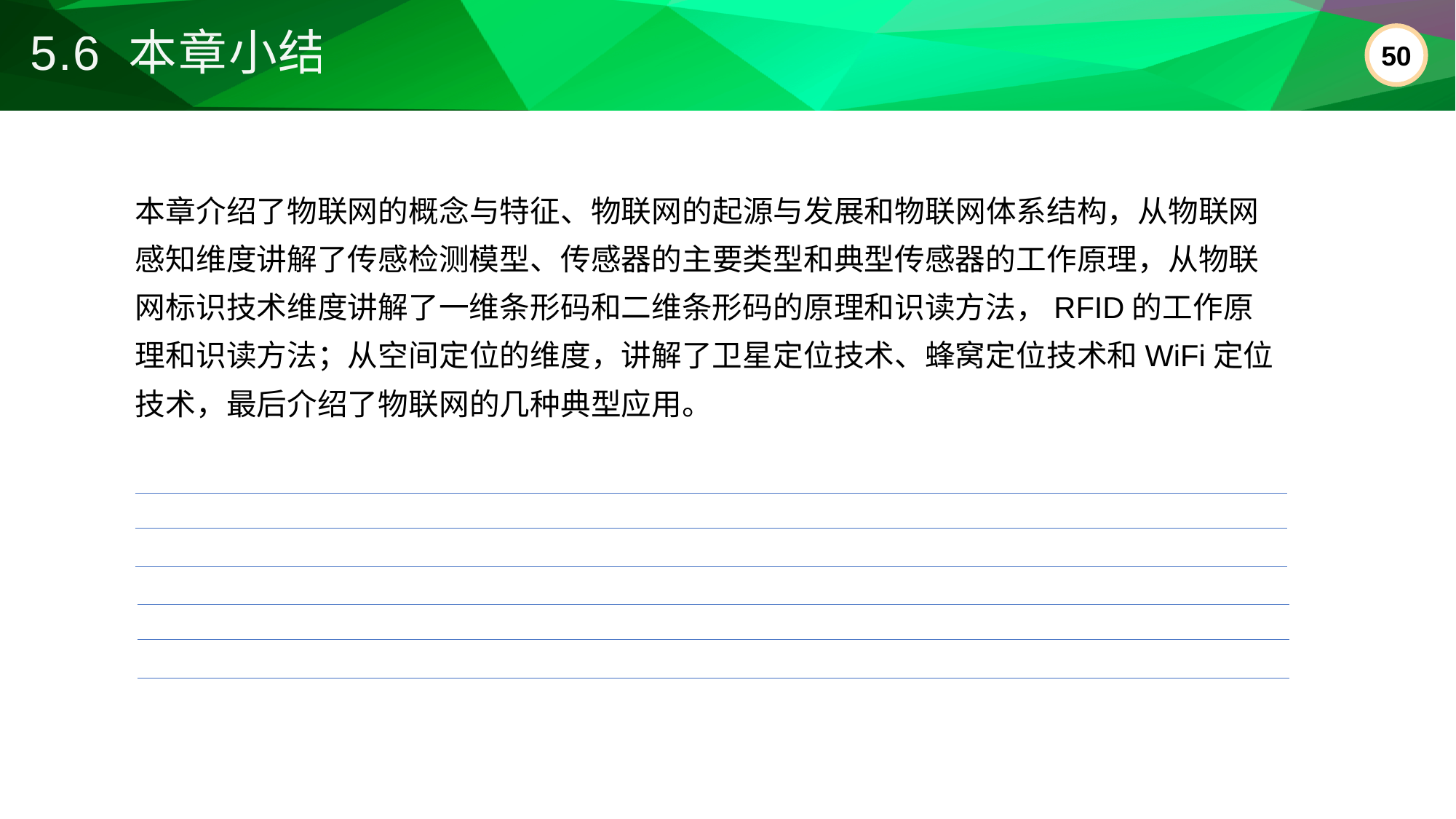

5.6 本章小结
本章介绍了物联网的概念与特征、物联网的起源与发展和物联网体系结构，从物联网感知维度讲解了传感检测模型、传感器的主要类型和典型传感器的工作原理，从物联网标识技术维度讲解了一维条形码和二维条形码的原理和识读方法，RFID的工作原理和识读方法；从空间定位的维度，讲解了卫星定位技术、蜂窝定位技术和WiFi定位技术，最后介绍了物联网的几种典型应用。